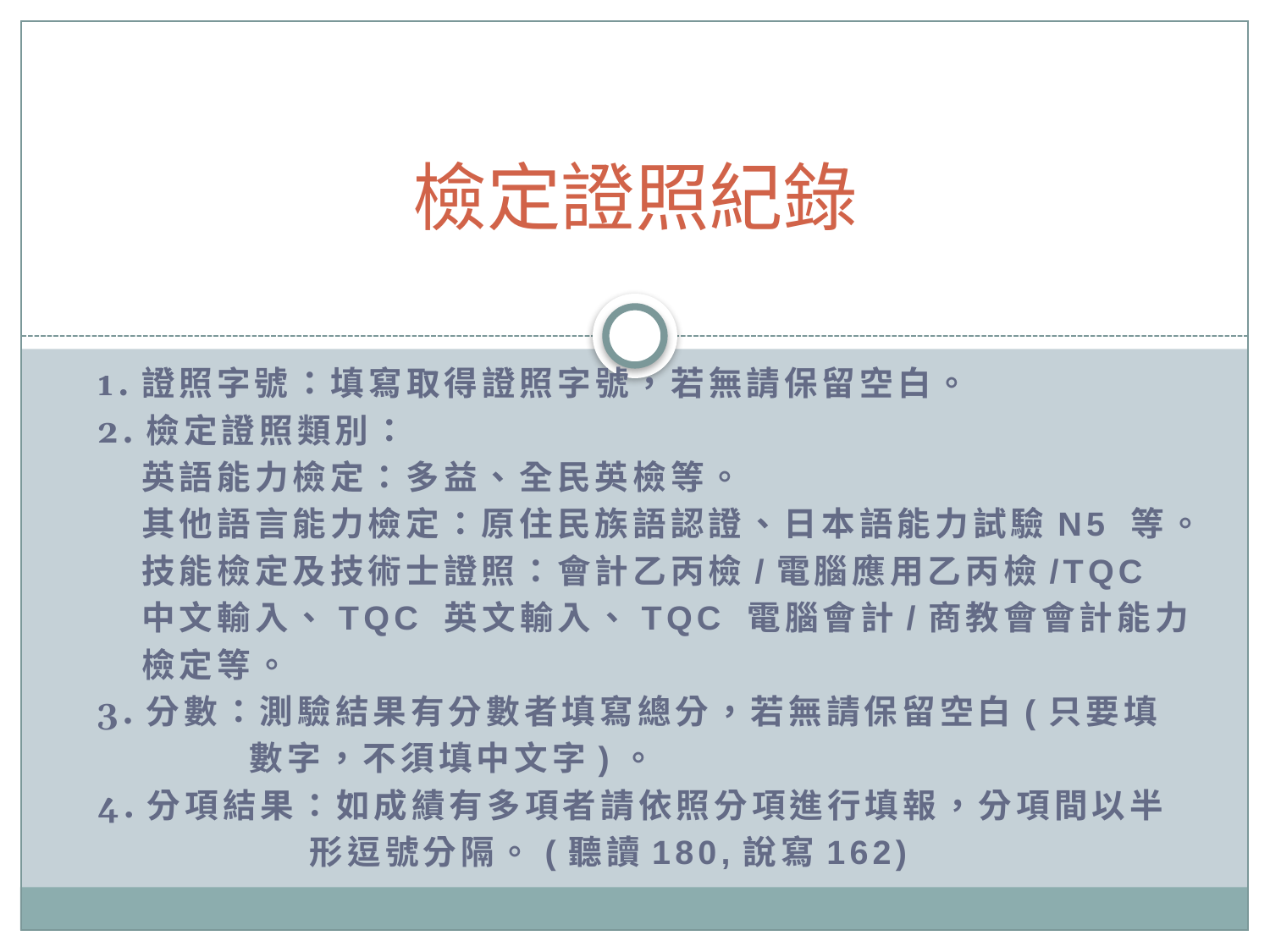

# 檢定證照紀錄
1.證照字號：填寫取得證照字號，若無請保留空白。
2.檢定證照類別：
   英語能力檢定：多益、全民英檢等。
   其他語言能力檢定：原住民族語認證、日本語能力試驗N5 等。
   技能檢定及技術士證照：會計乙丙檢/電腦應用乙丙檢/TQC
   中文輸入、TQC 英文輸入、TQC 電腦會計/商教會會計能力
   檢定等。
3.分數：測驗結果有分數者填寫總分，若無請保留空白(只要填
            數字，不須填中文字)。
4.分項結果：如成績有多項者請依照分項進行填報，分項間以半
                 形逗號分隔。(聽讀180,說寫162)